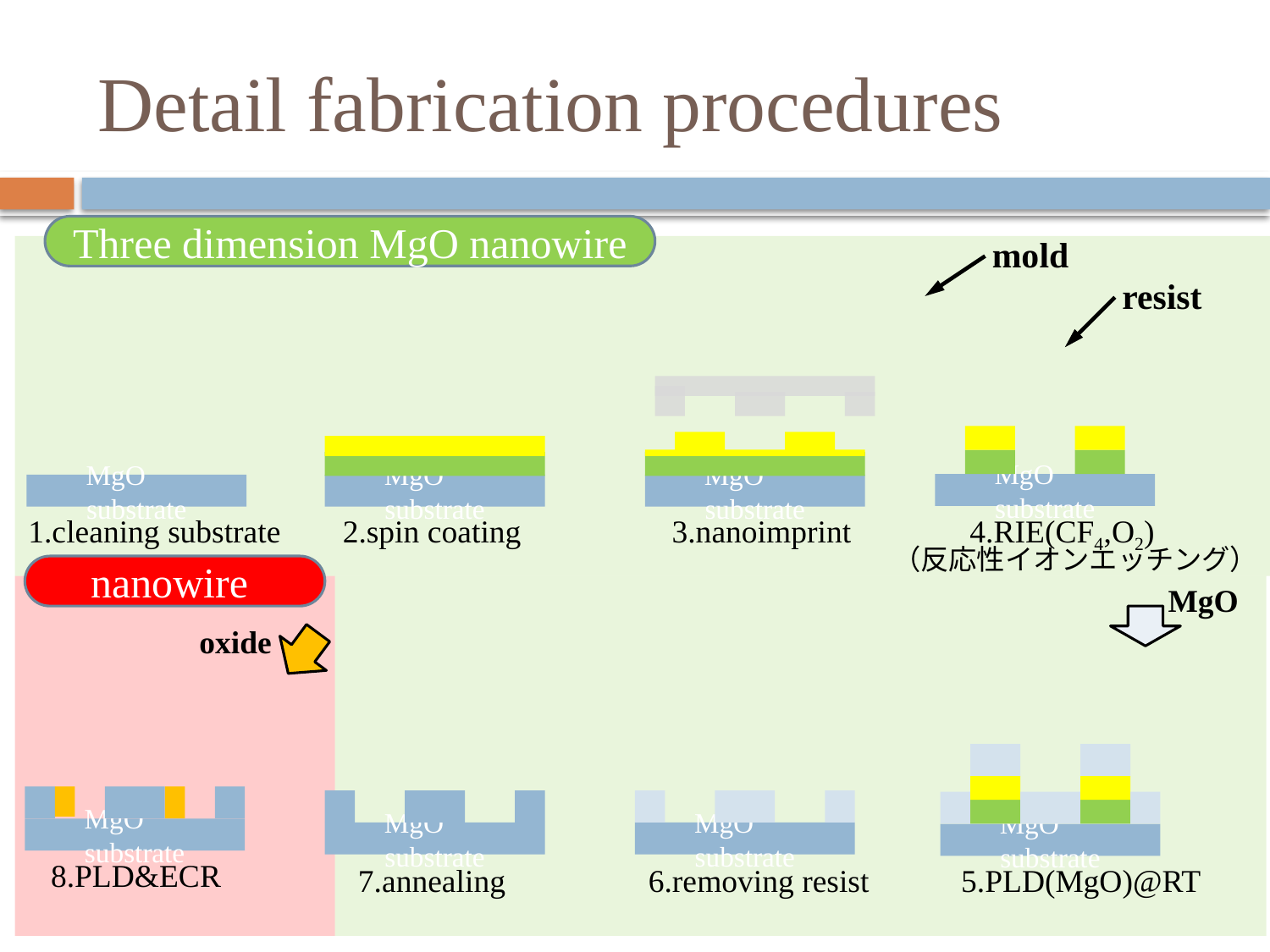

# Detail fabrication procedures
Three dimension MgO nanowire
mold

resist

MgO　substrate
MgO　substrate
MgO　substrate
MgO　substrate
1.cleaning substrate
2.spin coating
3.nanoimprint
4.RIE(CF4,O2)
（反応性イオンエッチング）
nanowire
MgO

oxide

MgO　substrate
MgO　substrate
MgO　substrate
MgO　substrate
8.PLD&ECR
7.annealing
6.removing resist
5.PLD(MgO)@RT